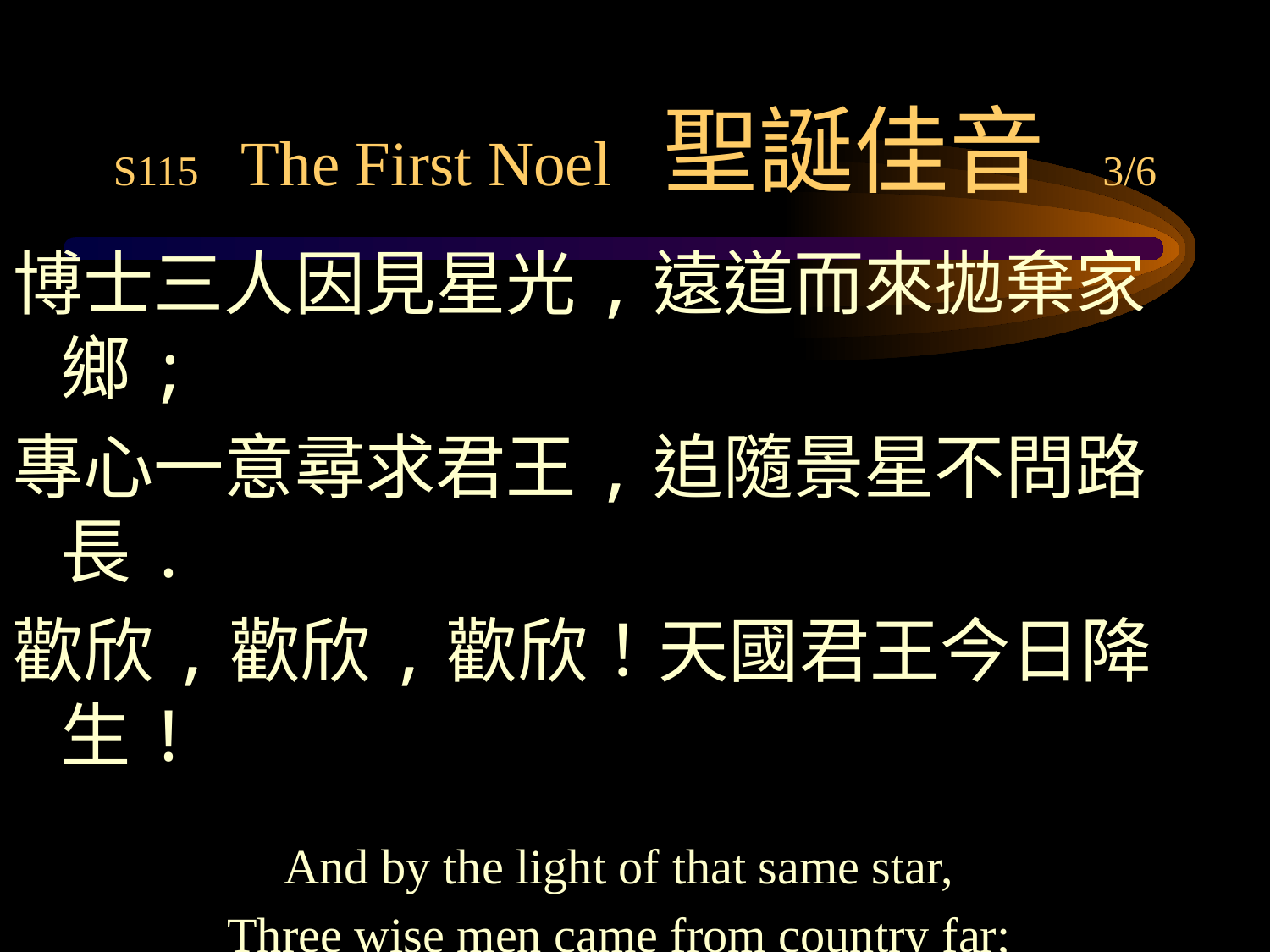

# S115    The First Noel   聖誕佳音     3/6
博士三人因見星光,遠道而來拋棄家鄉;
專心一意尋求君王,追隨景星不問路長.
歡欣,歡欣,歡欣！天國君王今日降生!

And by the light of that same star,
Three wise men came from country far;
To seek for a King was their intent,
And to follow that star wherever it went.
Noel! Noel! Noel! Noel! Born is the King of Israel!